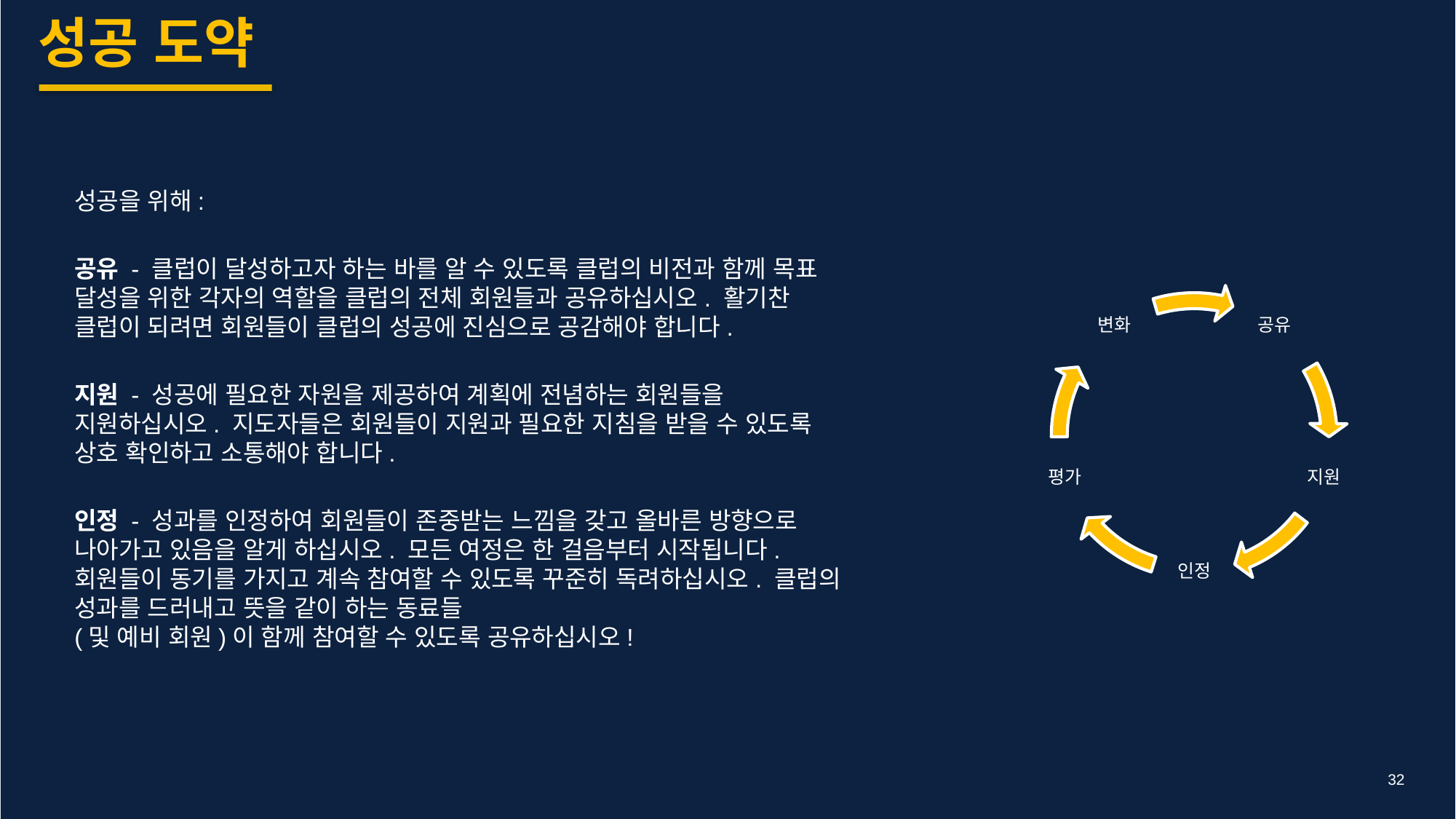

성공 도약

성공을 위해:

공유 - 클럽이 달성하고자 하는 바를 알 수 있도록 클럽의 비전과 함께 목표 달성을 위한 각자의 역할을 클럽의 전체 회원들과 공유하십시오. 활기찬 클럽이 되려면 회원들이 클럽의 성공에 진심으로 공감해야 합니다.

지원 - 성공에 필요한 자원을 제공하여 계획에 전념하는 회원들을 지원하십시오. 지도자들은 회원들이 지원과 필요한 지침을 받을 수 있도록 상호 확인하고 소통해야 합니다.

인정 - 성과를 인정하여 회원들이 존중받는 느낌을 갖고 올바른 방향으로 나아가고 있음을 알게 하십시오. 모든 여정은 한 걸음부터 시작됩니다. 회원들이 동기를 가지고 계속 참여할 수 있도록 꾸준히 독려하십시오. 클럽의 성과를 드러내고 뜻을 같이 하는 동료들
(및 예비 회원)이 함께 참여할 수 있도록 공유하십시오!

공유
지원
인정
평가
변화
32